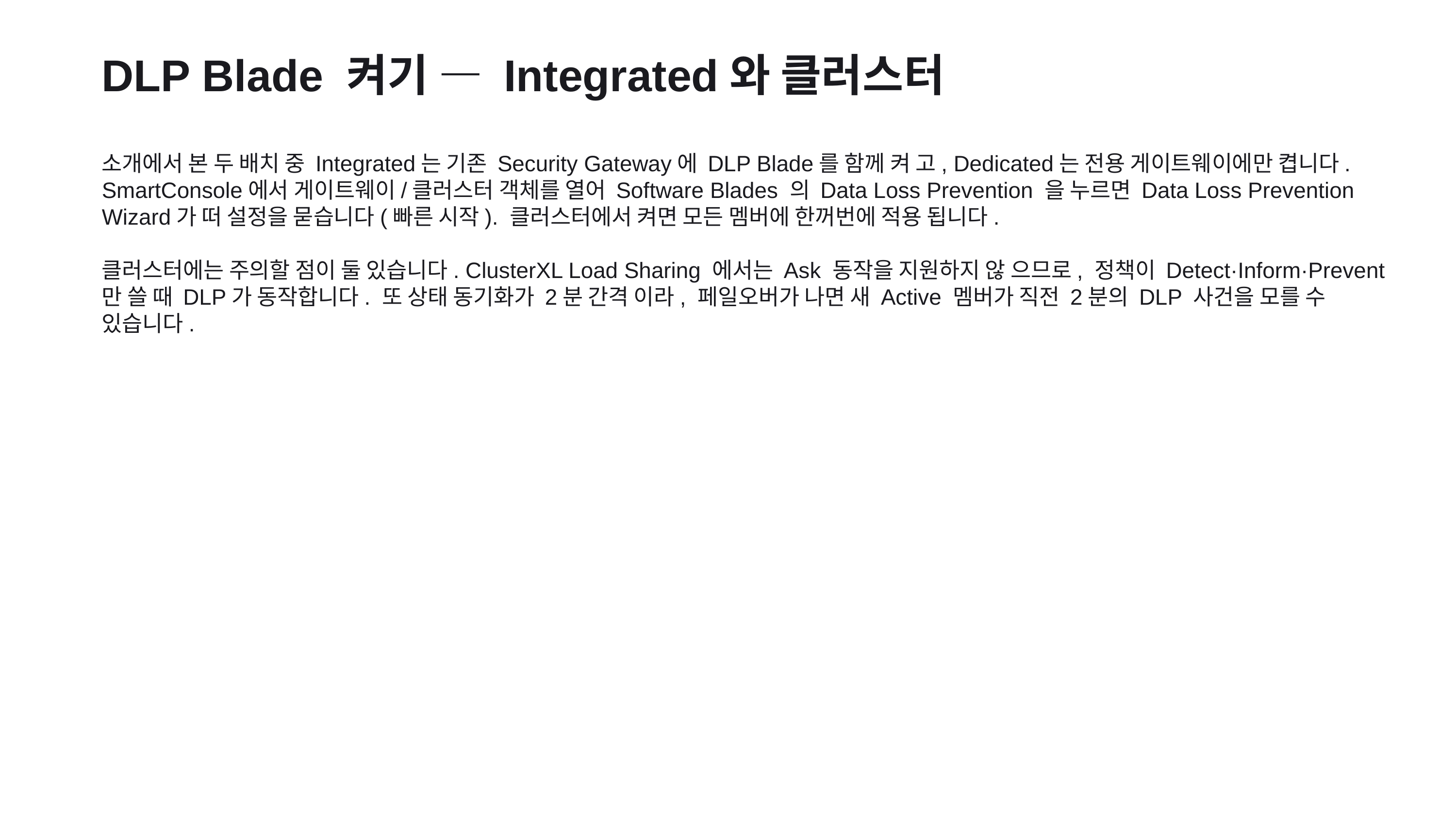

DLP Blade 켜기 — Integrated와 클러스터
소개에서 본 두 배치 중 Integrated는 기존 Security Gateway에 DLP Blade를 함께 켜 고, Dedicated는 전용 게이트웨이에만 켭니다. SmartConsole에서 게이트웨이/클러스터 객체를 열어 Software Blades 의 Data Loss Prevention 을 누르면 Data Loss Prevention Wizard가 떠 설정을 묻습니다(빠른 시작). 클러스터에서 켜면 모든 멤버에 한꺼번에 적용 됩니다.

클러스터에는 주의할 점이 둘 있습니다. ClusterXL Load Sharing 에서는 Ask 동작을 지원하지 않 으므로, 정책이 Detect·Inform·Prevent만 쓸 때 DLP가 동작합니다. 또 상태 동기화가 2분 간격 이라, 페일오버가 나면 새 Active 멤버가 직전 2분의 DLP 사건을 모를 수 있습니다.